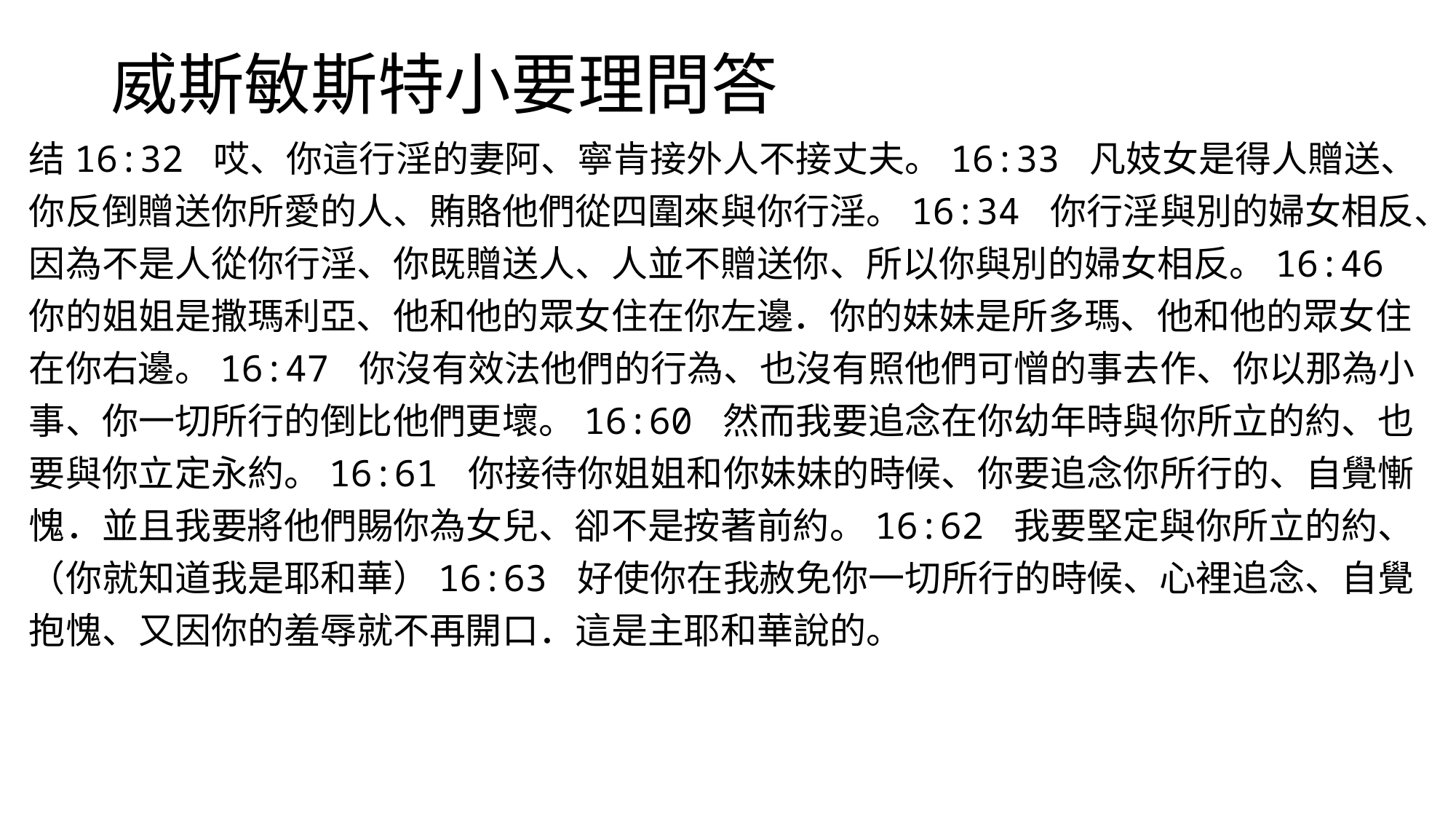

# 威斯敏斯特小要理問答
结16:32 哎、你這行淫的妻阿、寧肯接外人不接丈夫。16:33 凡妓女是得人贈送、你反倒贈送你所愛的人、賄賂他們從四圍來與你行淫。16:34 你行淫與別的婦女相反、因為不是人從你行淫、你既贈送人、人並不贈送你、所以你與別的婦女相反。16:46 你的姐姐是撒瑪利亞、他和他的眾女住在你左邊．你的妹妹是所多瑪、他和他的眾女住在你右邊。16:47 你沒有效法他們的行為、也沒有照他們可憎的事去作、你以那為小事、你一切所行的倒比他們更壞。16:60 然而我要追念在你幼年時與你所立的約、也要與你立定永約。16:61 你接待你姐姐和你妹妹的時候、你要追念你所行的、自覺慚愧．並且我要將他們賜你為女兒、卻不是按著前約。16:62 我要堅定與你所立的約、（你就知道我是耶和華）16:63 好使你在我赦免你一切所行的時候、心裡追念、自覺抱愧、又因你的羞辱就不再開口．這是主耶和華說的。